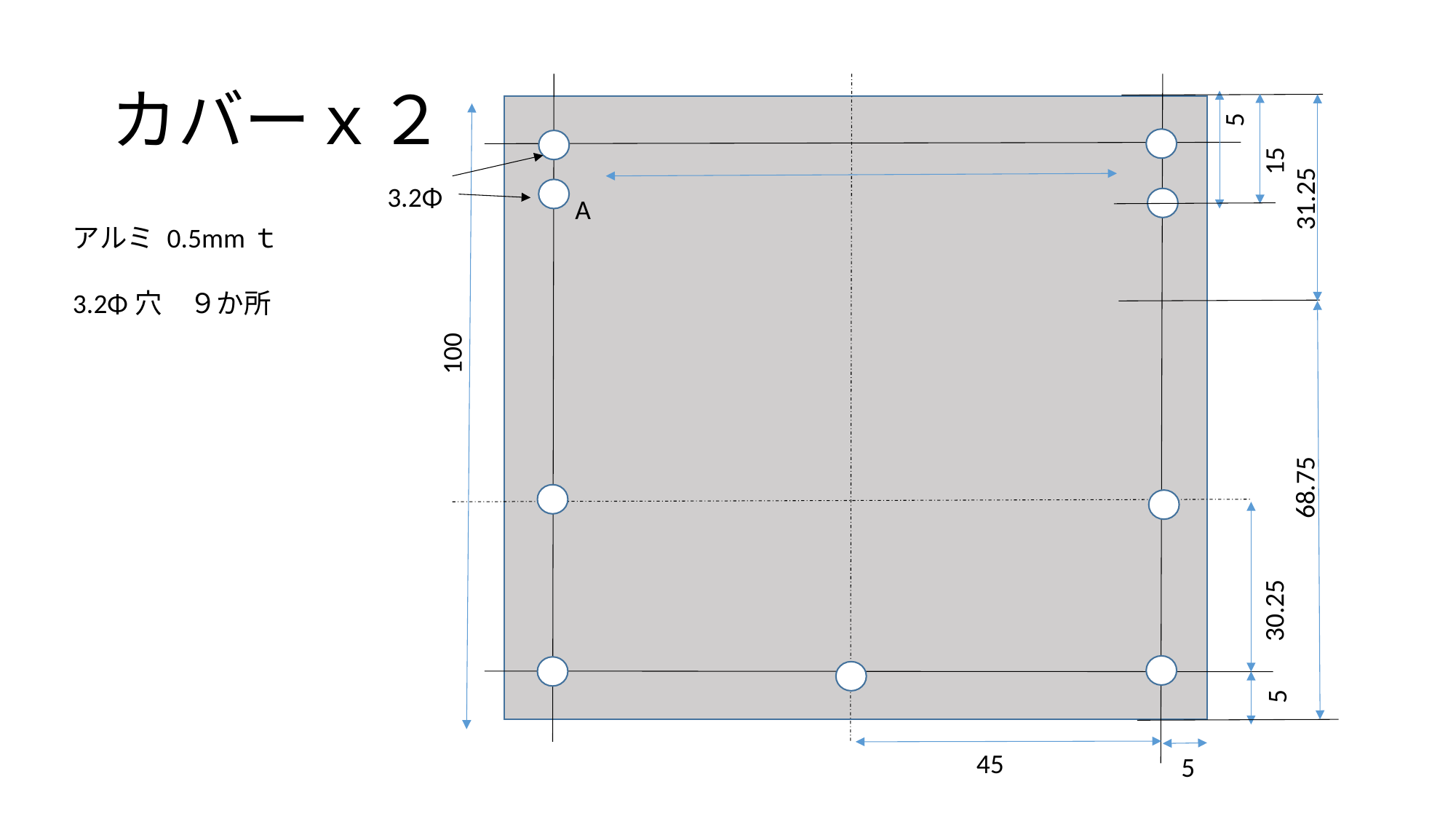

# カバーｘ２

5

15
3.2Φ
31.25

A

アルミ 0.5mmｔ

3.2Φ穴　９か所
100
68.75

30.25

5
45
5